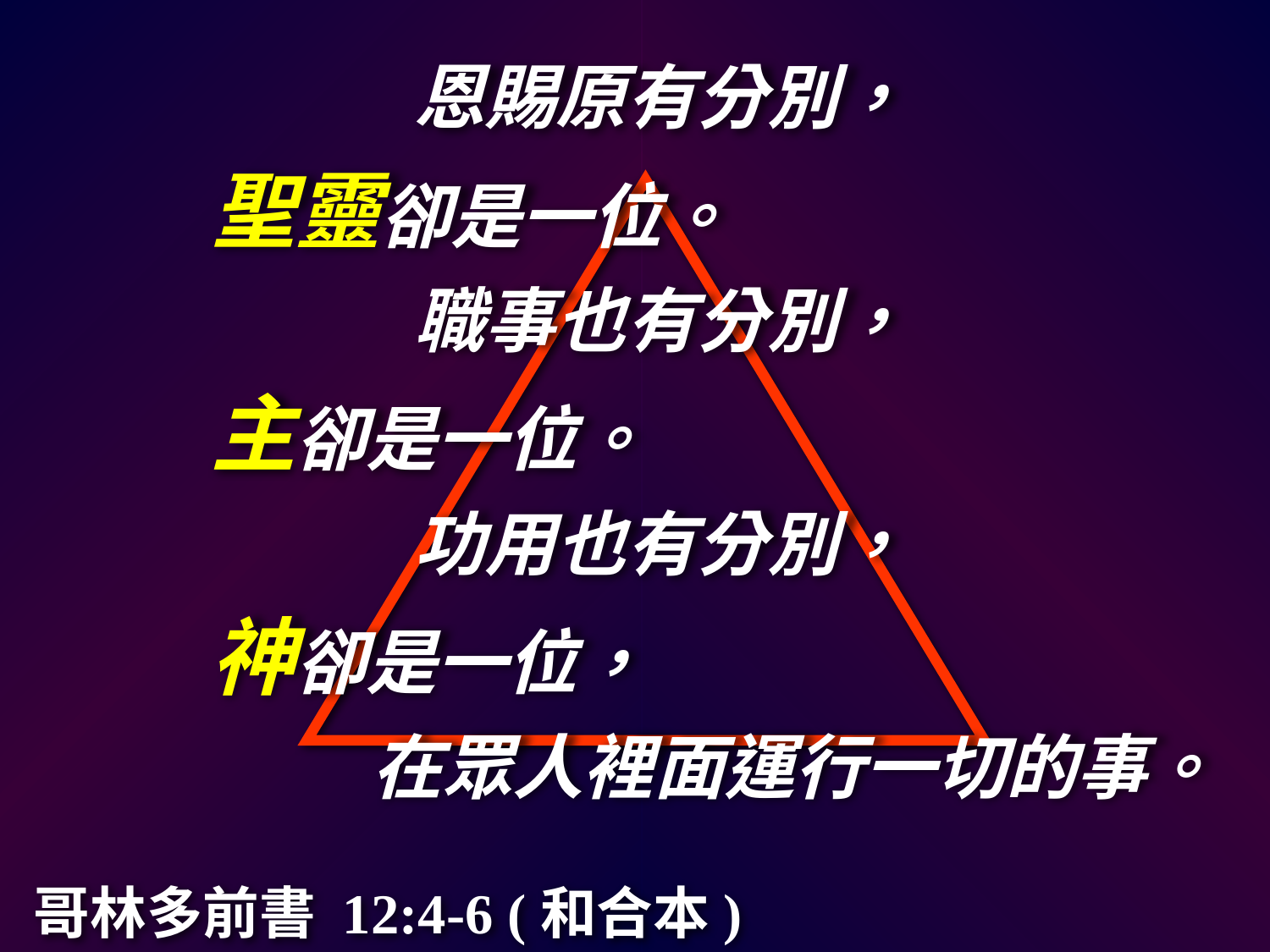

恩賜原有分別，
        聖靈卻是一位。
職事也有分別，
        主卻是一位。
功用也有分別，
        神卻是一位，
                  在眾人裡面運行一切的事。

哥林多前書 12:4-6 (和合本)